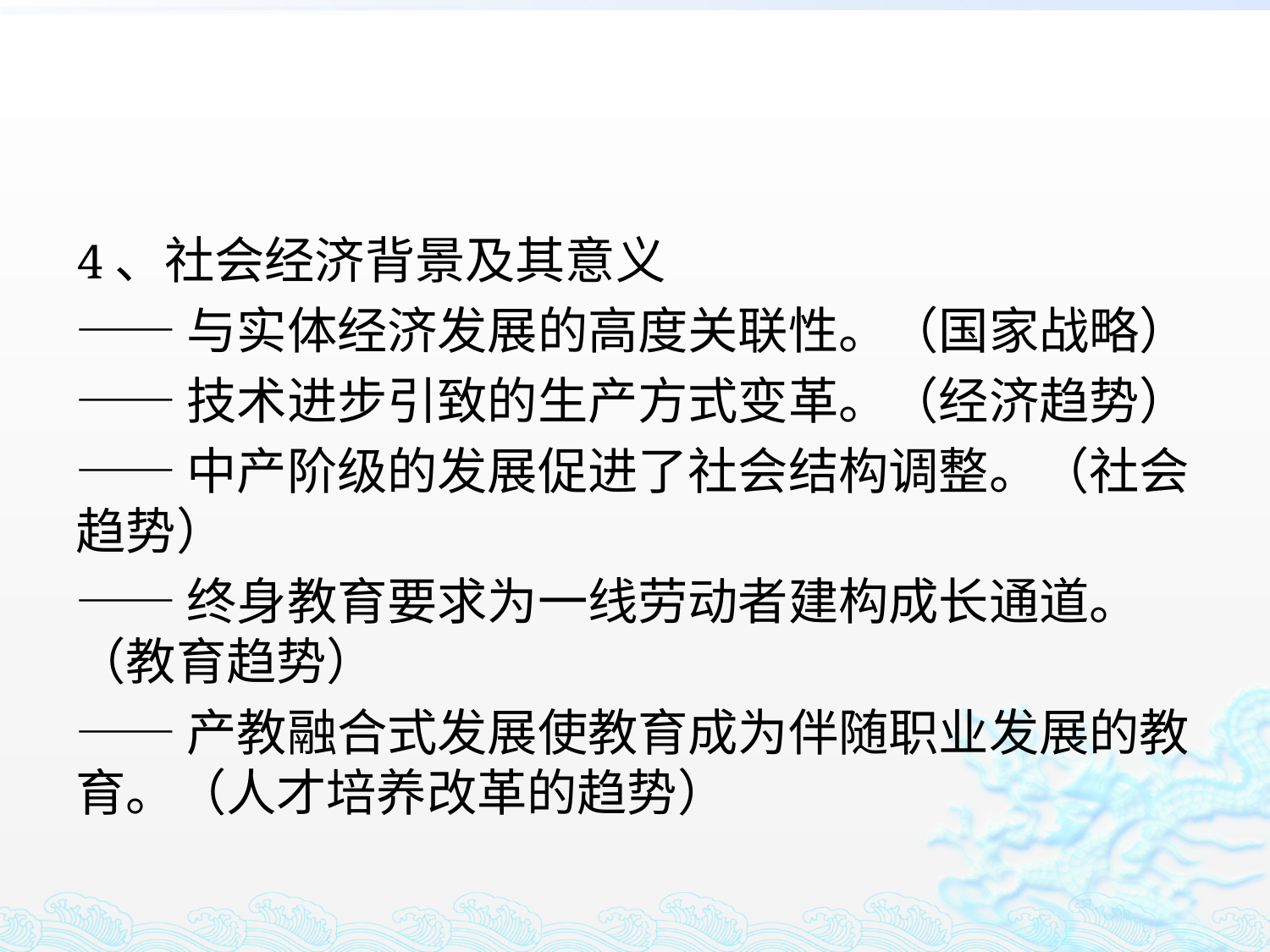

#
4、社会经济背景及其意义
——与实体经济发展的高度关联性。（国家战略）
——技术进步引致的生产方式变革。（经济趋势）
——中产阶级的发展促进了社会结构调整。（社会趋势）
——终身教育要求为一线劳动者建构成长通道。（教育趋势）
——产教融合式发展使教育成为伴随职业发展的教育。（人才培养改革的趋势）